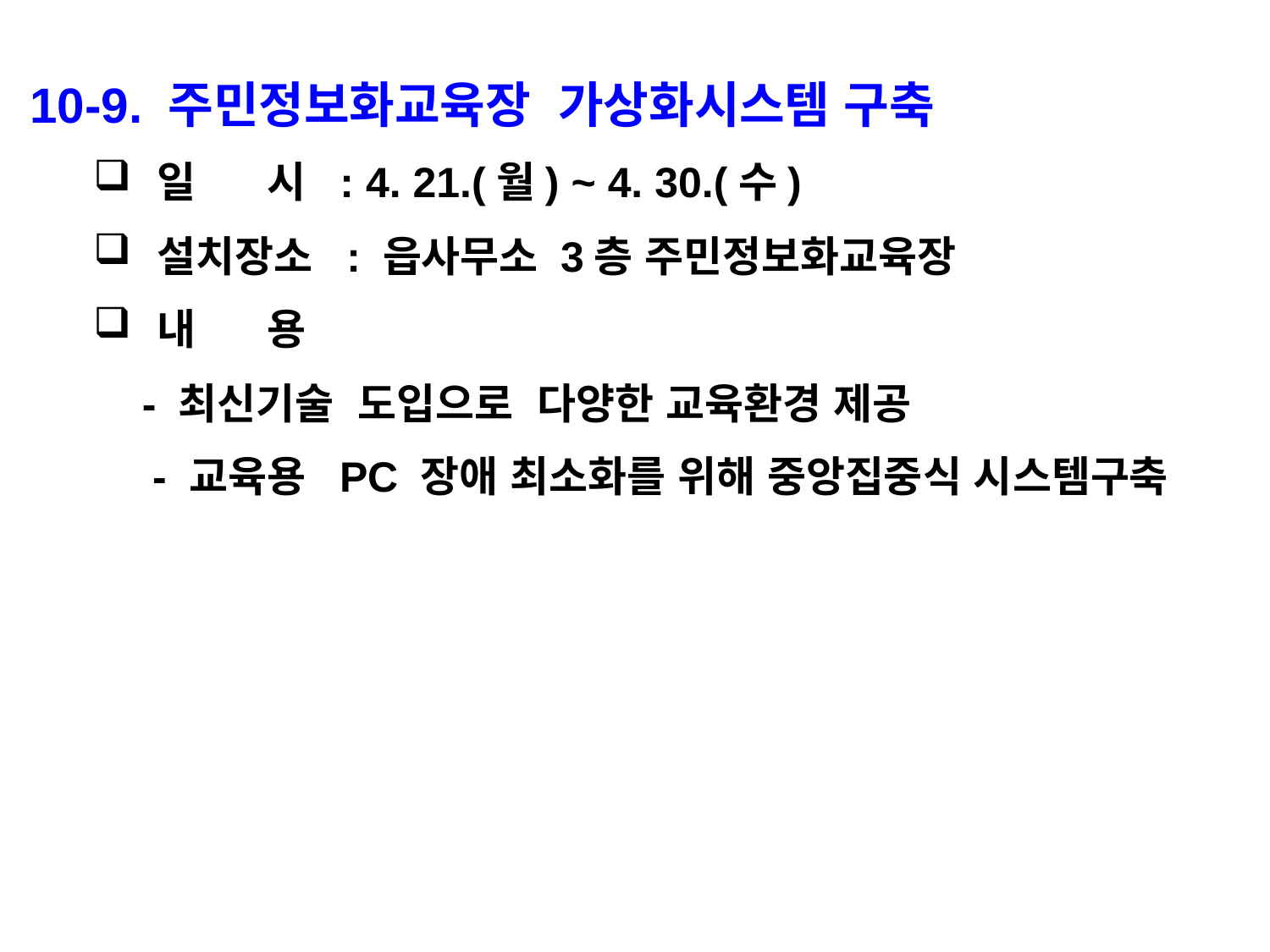

10-9. 주민정보화교육장  가상화시스템 구축
일      시  : 4. 21.(월) ~ 4. 30.(수)
설치장소  : 읍사무소 3층 주민정보화교육장
내      용
     - 최신기술  도입으로  다양한 교육환경 제공
     - 교육용  PC 장애 최소화를 위해 중앙집중식 시스템구축